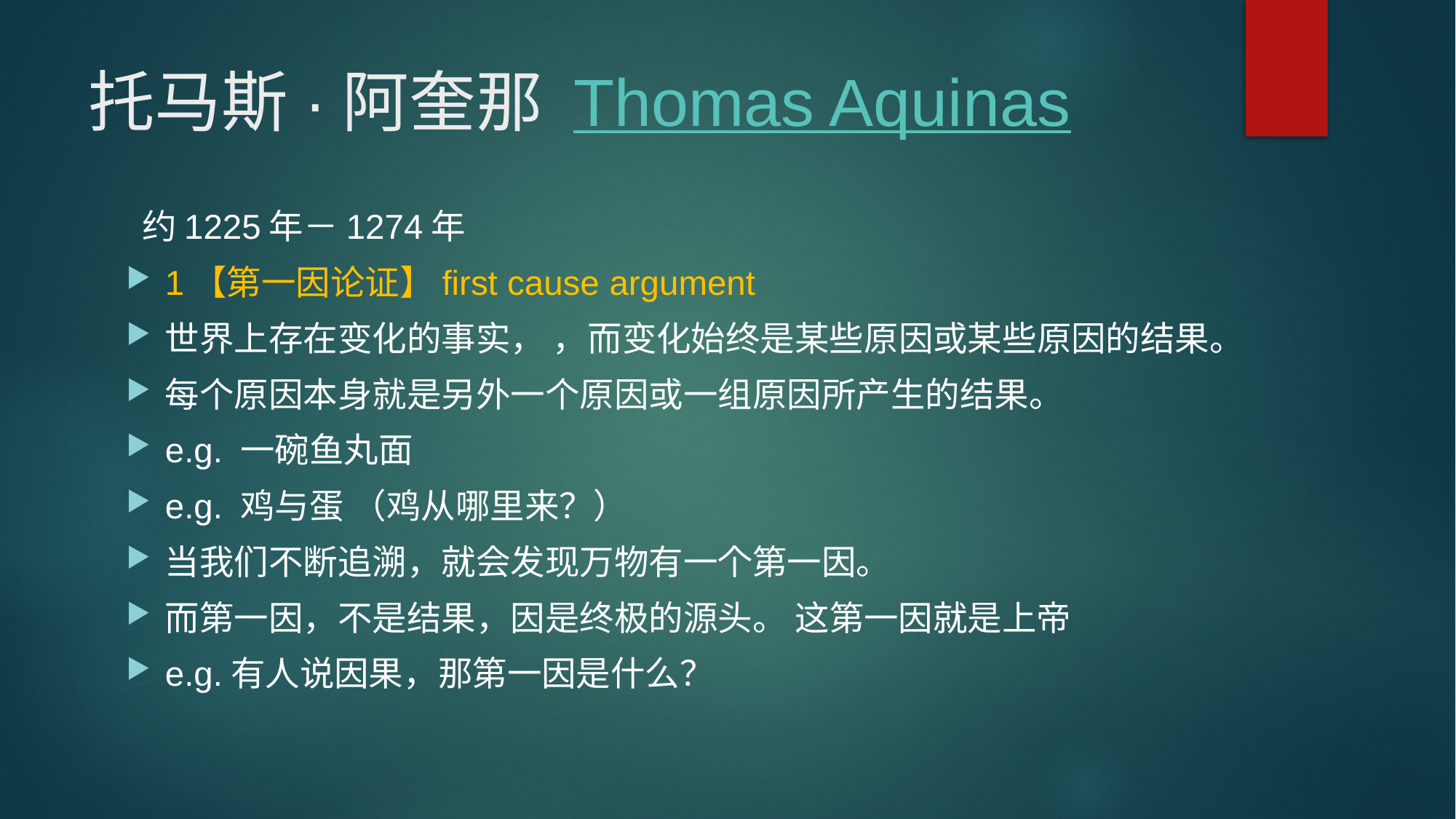

# 托马斯·阿奎那 Thomas Aquinas
 约1225年－1274年
1【第一因论证】first cause argument
世界上存在变化的事实， ，而变化始终是某些原因或某些原因的结果。
每个原因本身就是另外一个原因或一组原因所产生的结果。
e.g. 一碗鱼丸面
e.g. 鸡与蛋 （鸡从哪里来？）
当我们不断追溯，就会发现万物有一个第一因。
而第一因，不是结果，因是终极的源头。 这第一因就是上帝
e.g.有人说因果，那第一因是什么？